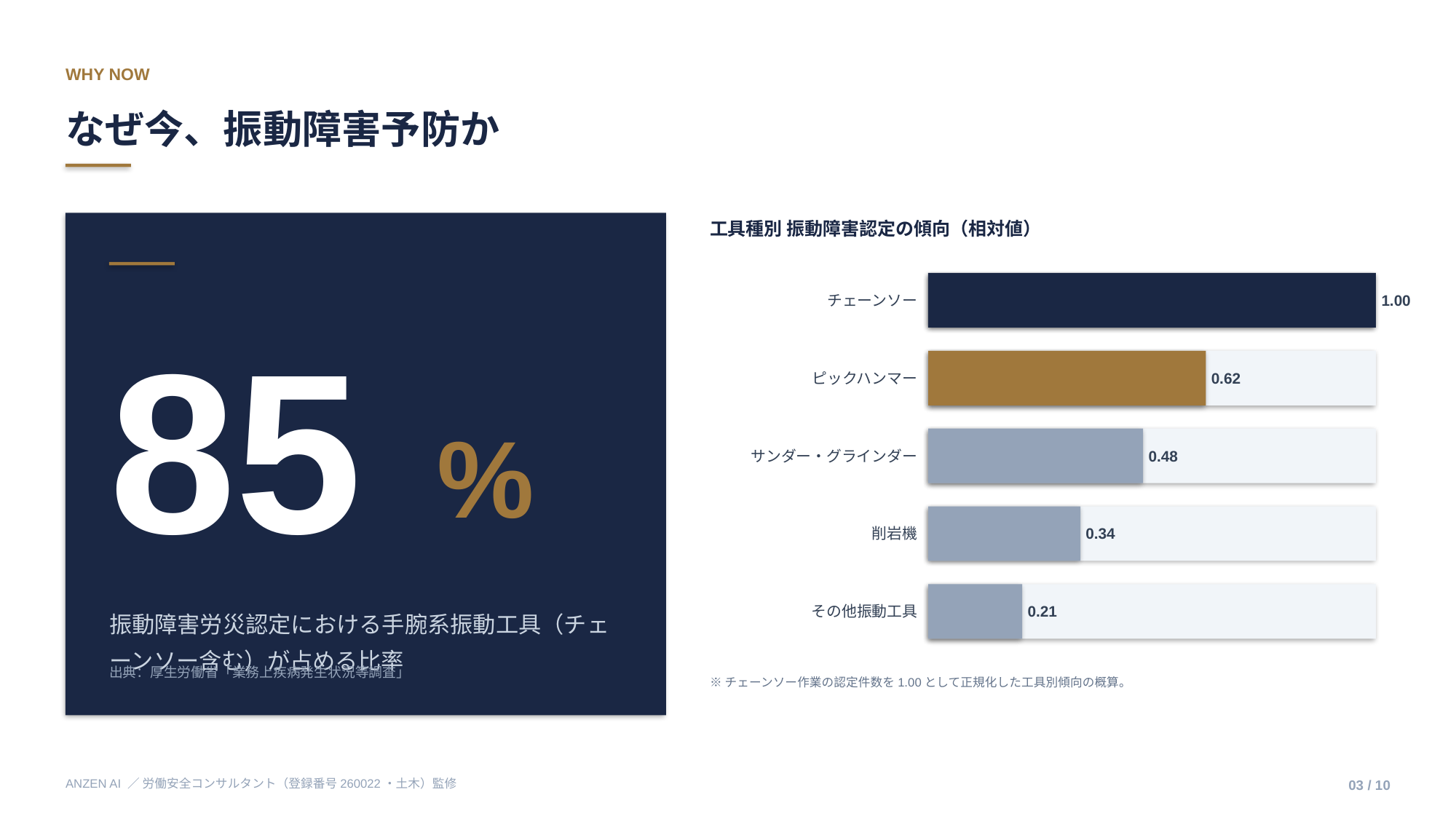

WHY NOW
なぜ今、振動障害予防か

工具種別 振動障害認定の傾向（相対値）

チェーンソー
1.00
85

ピックハンマー
0.62
%

サンダー・グラインダー
0.48

削岩機
0.34

その他振動工具
0.21
振動障害労災認定における手腕系振動工具（チェーンソー含む）が占める比率
出典：厚生労働省「業務上疾病発生状況等調査」
※チェーンソー作業の認定件数を1.00として正規化した工具別傾向の概算。
ANZEN AI ／ 労働安全コンサルタント（登録番号260022・土木）監修
03 / 10